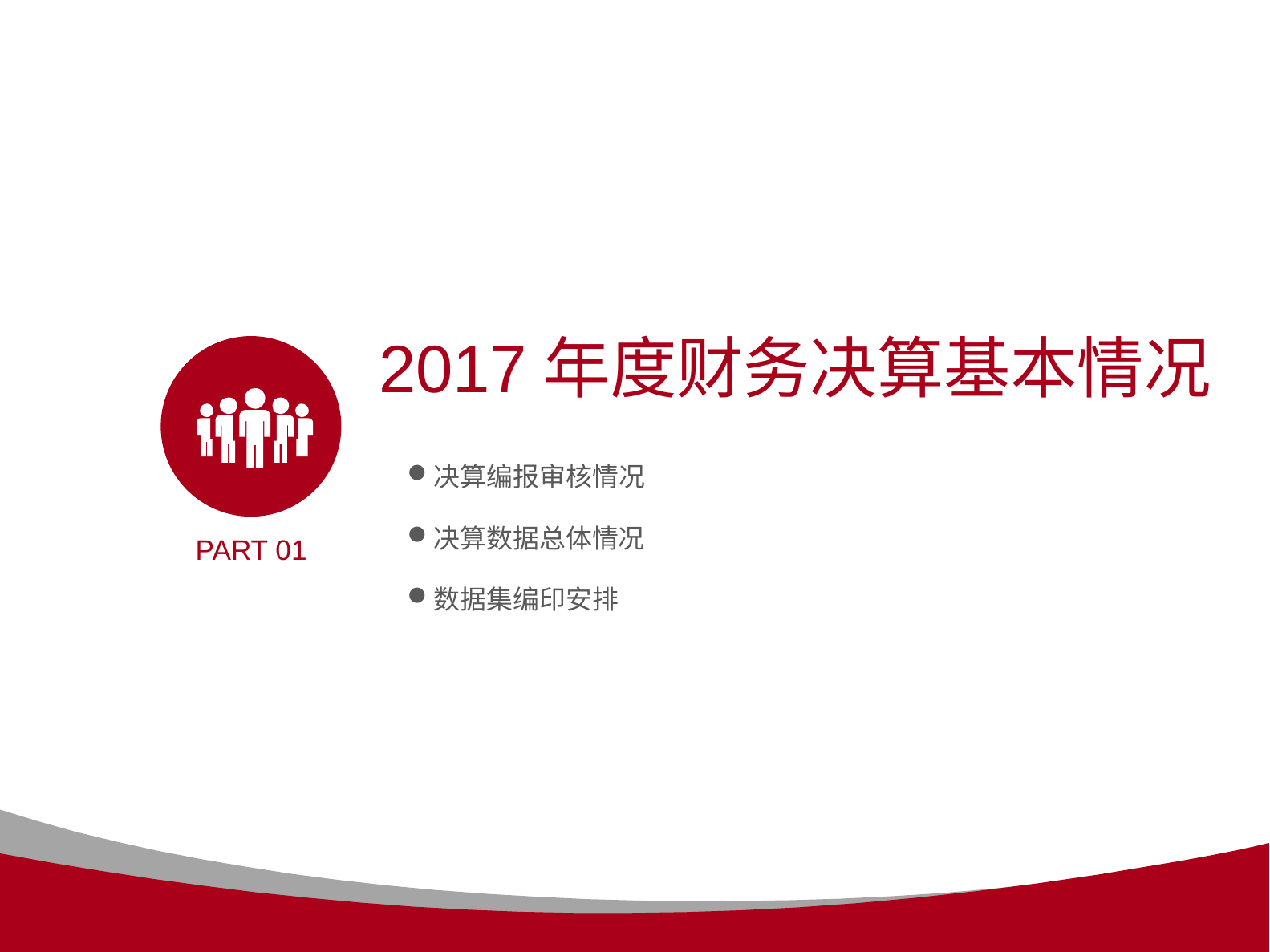

2017年度财务决算基本情况

决算编报审核情况
决算数据总体情况
PART 01
数据集编印安排